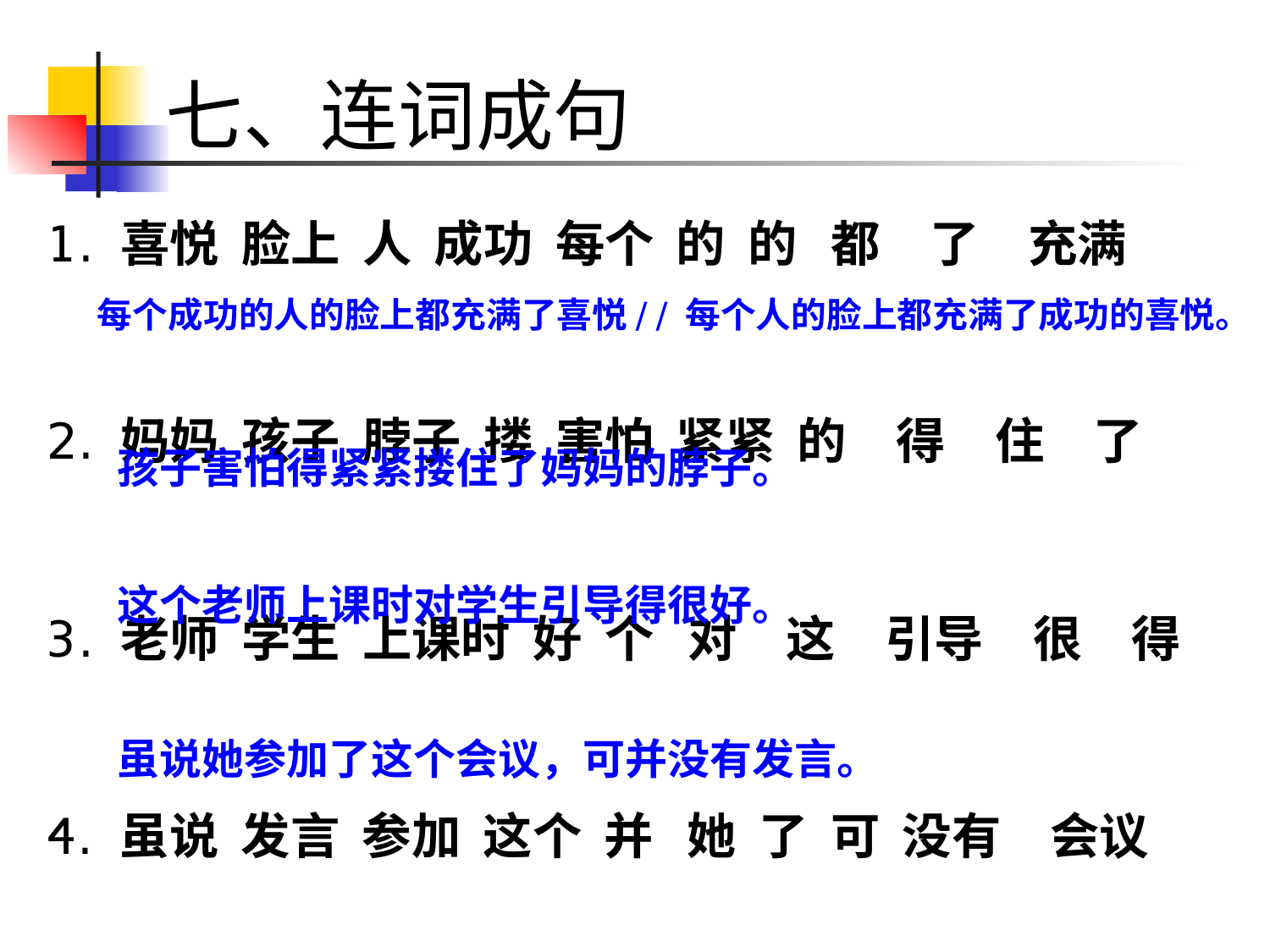

# 七、连词成句
1. 喜悦  脸上  人  成功  每个  的  的   都　了　充满

2. 妈妈  孩子  脖子  搂  害怕  紧紧  的　得　住　了

3. 老师  学生  上课时  好  个   对　这　引导　很　得

4. 虽说  发言  参加  这个  并   她  了  可  没有　会议

每个成功的人的脸上都充满了喜悦//每个人的脸上都充满了成功的喜悦。
孩子害怕得紧紧搂住了妈妈的脖子。
这个老师上课时对学生引导得很好。
虽说她参加了这个会议，可并没有发言。